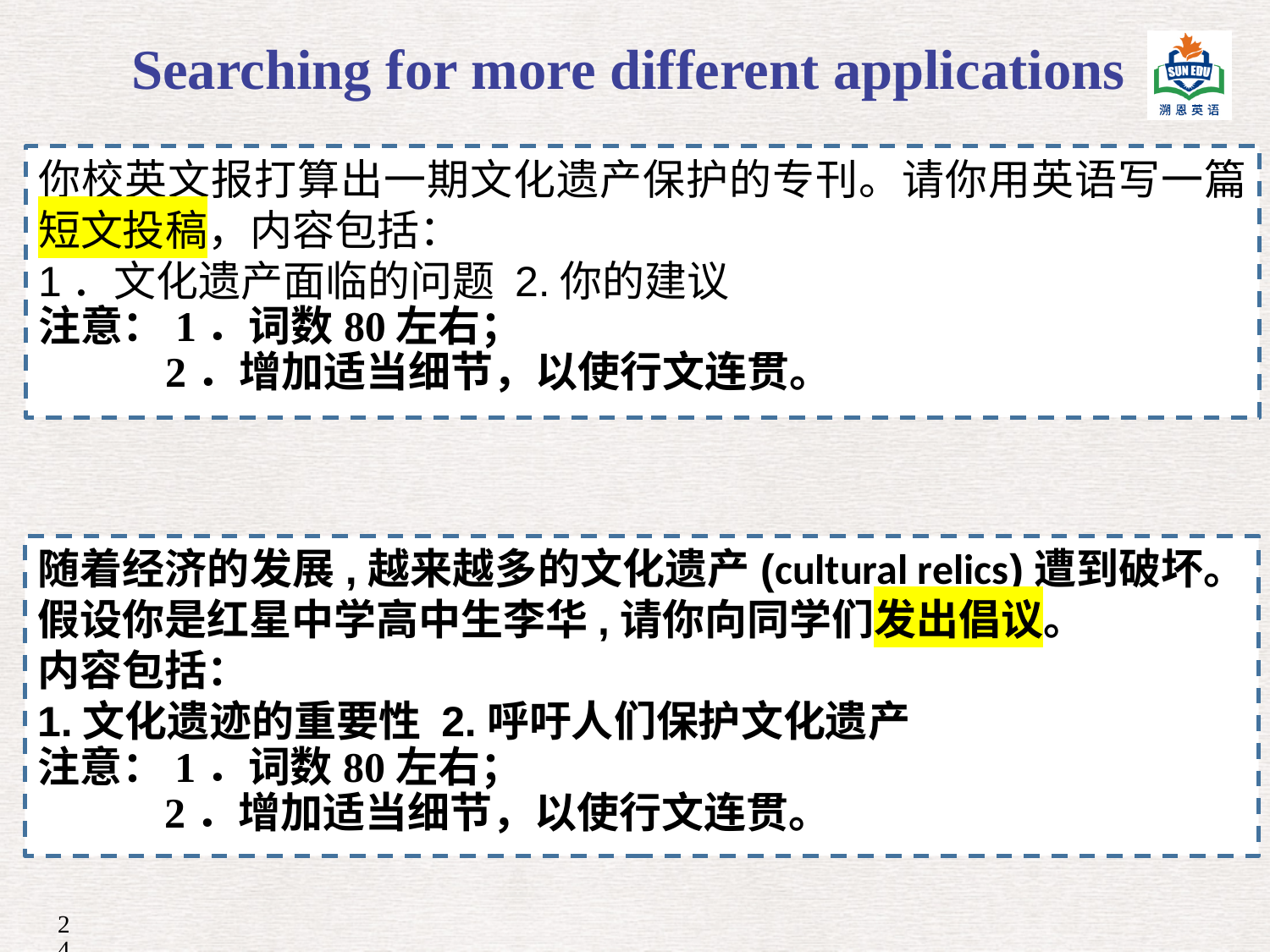

Searching for more different applications
你校英文报打算出一期文化遗产保护的专刊。请你用英语写一篇短文投稿，内容包括：
1．文化遗产面临的问题 2.你的建议
注意：1．词数80左右；
            2．增加适当细节，以使行文连贯。
随着经济的发展,越来越多的文化遗产(cultural relics)遭到破坏。假设你是红星中学高中生李华,请你向同学们发出倡议。
内容包括：
1.文化遗迹的重要性 2.呼吁人们保护文化遗产
注意：1．词数80左右；
            2．增加适当细节，以使行文连贯。